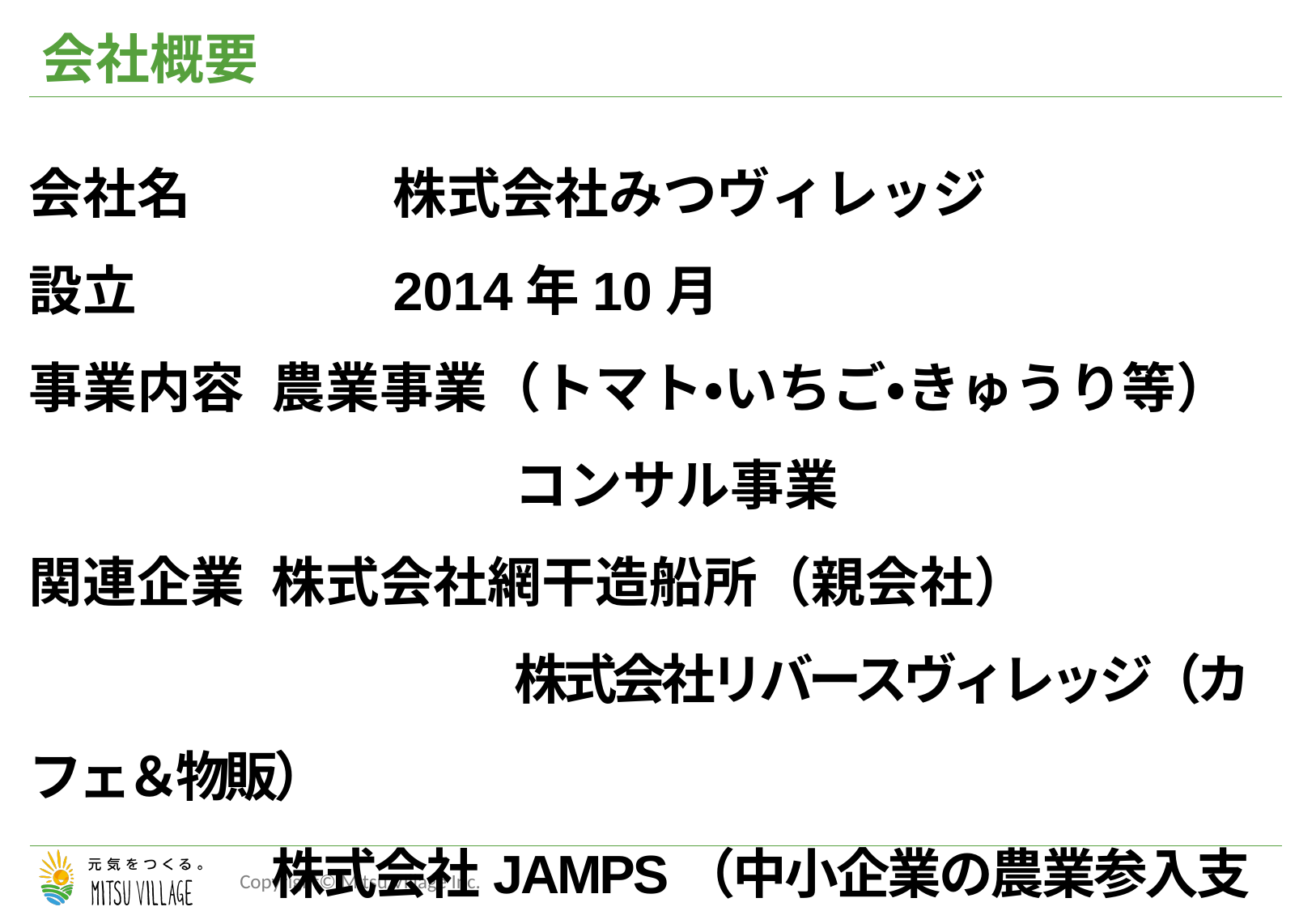

会社概要
会社名		株式会社みつヴィレッジ
設立			2014年10月
事業内容	農業事業（トマト・いちご・きゅうり等）
				コンサル事業
関連企業	株式会社網干造船所（親会社）
				株式会社リバースヴィレッジ（カフェ＆物販）
　　　　	株式会社JAMPS（中小企業の農業参入支援）